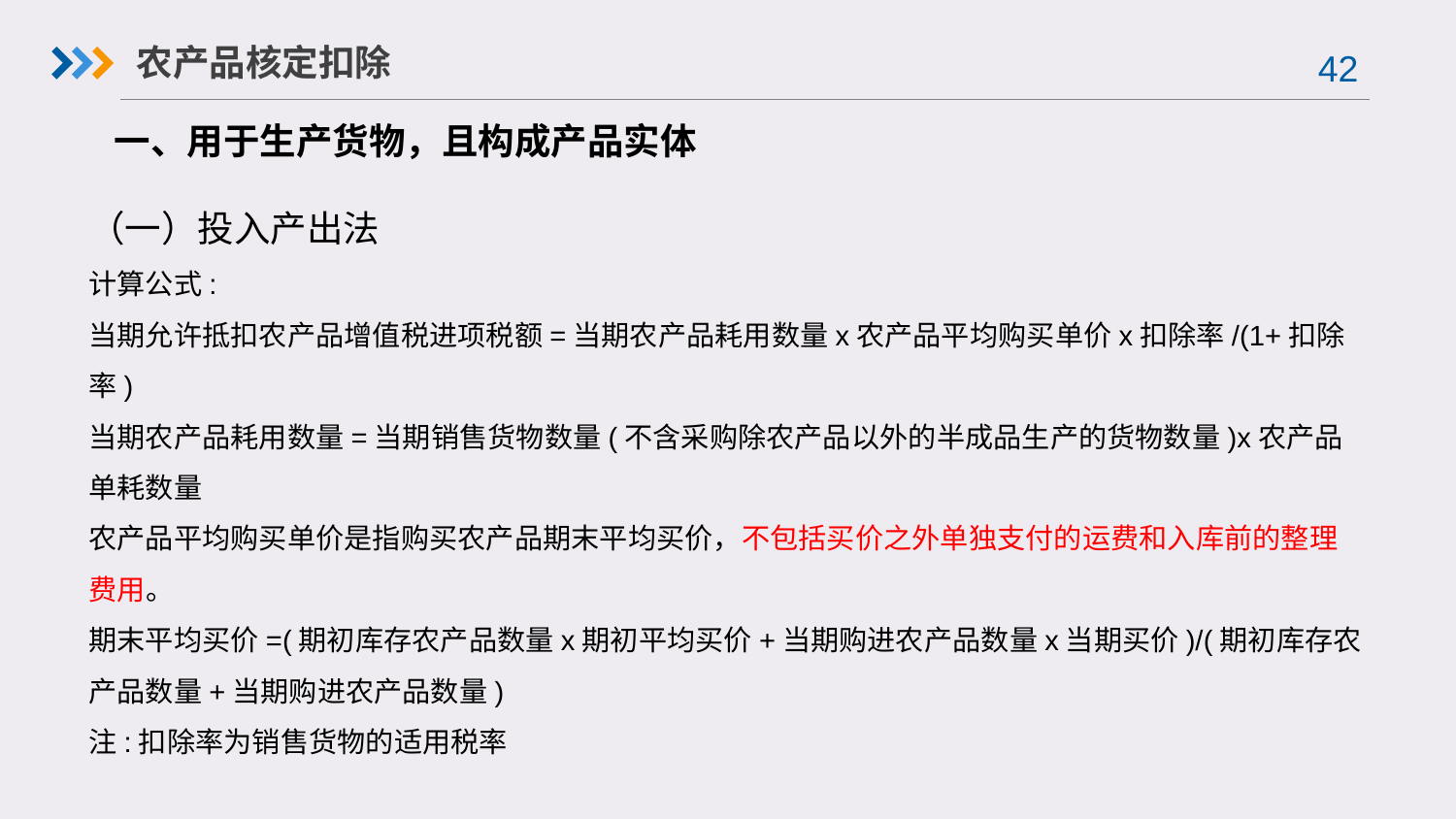

农产品核定扣除
  一、用于生产货物，且构成产品实体

（一）投入产出法
计算公式:
当期允许抵扣农产品增值税进项税额=当期农产品耗用数量x农产品平均购买单价x扣除率/(1+扣除率)
当期农产品耗用数量=当期销售货物数量(不含采购除农产品以外的半成品生产的货物数量)x农产品单耗数量
农产品平均购买单价是指购买农产品期末平均买价，不包括买价之外单独支付的运费和入库前的整理费用。
期末平均买价=(期初库存农产品数量x期初平均买价+当期购进农产品数量x当期买价)/(期初库存农产品数量+当期购进农产品数量)
注:扣除率为销售货物的适用税率